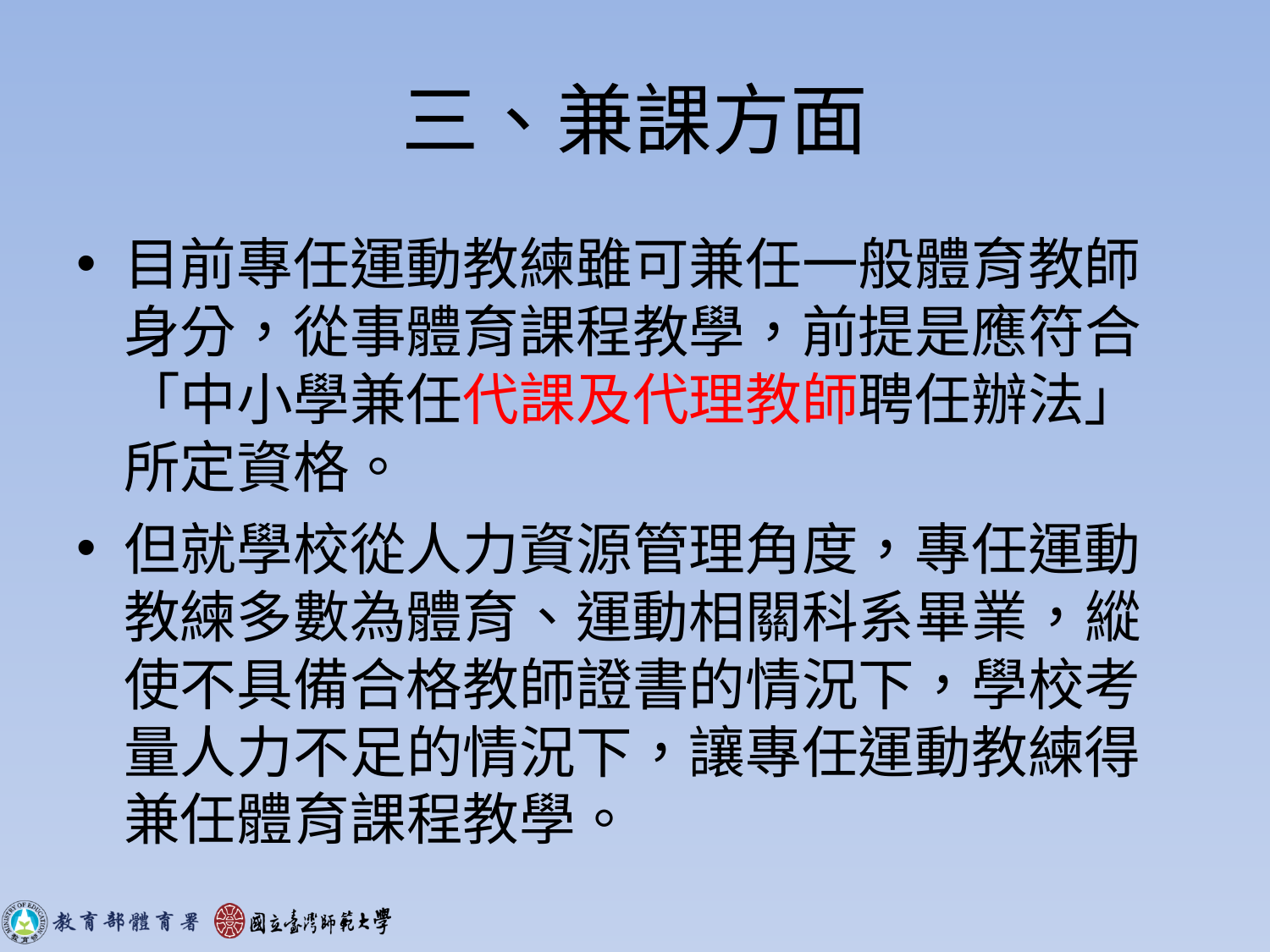

# 三、兼課方面
目前專任運動教練雖可兼任一般體育教師身分，從事體育課程教學，前提是應符合「中小學兼任代課及代理教師聘任辦法」所定資格。
但就學校從人力資源管理角度，專任運動教練多數為體育、運動相關科系畢業，縱使不具備合格教師證書的情況下，學校考量人力不足的情況下，讓專任運動教練得兼任體育課程教學。